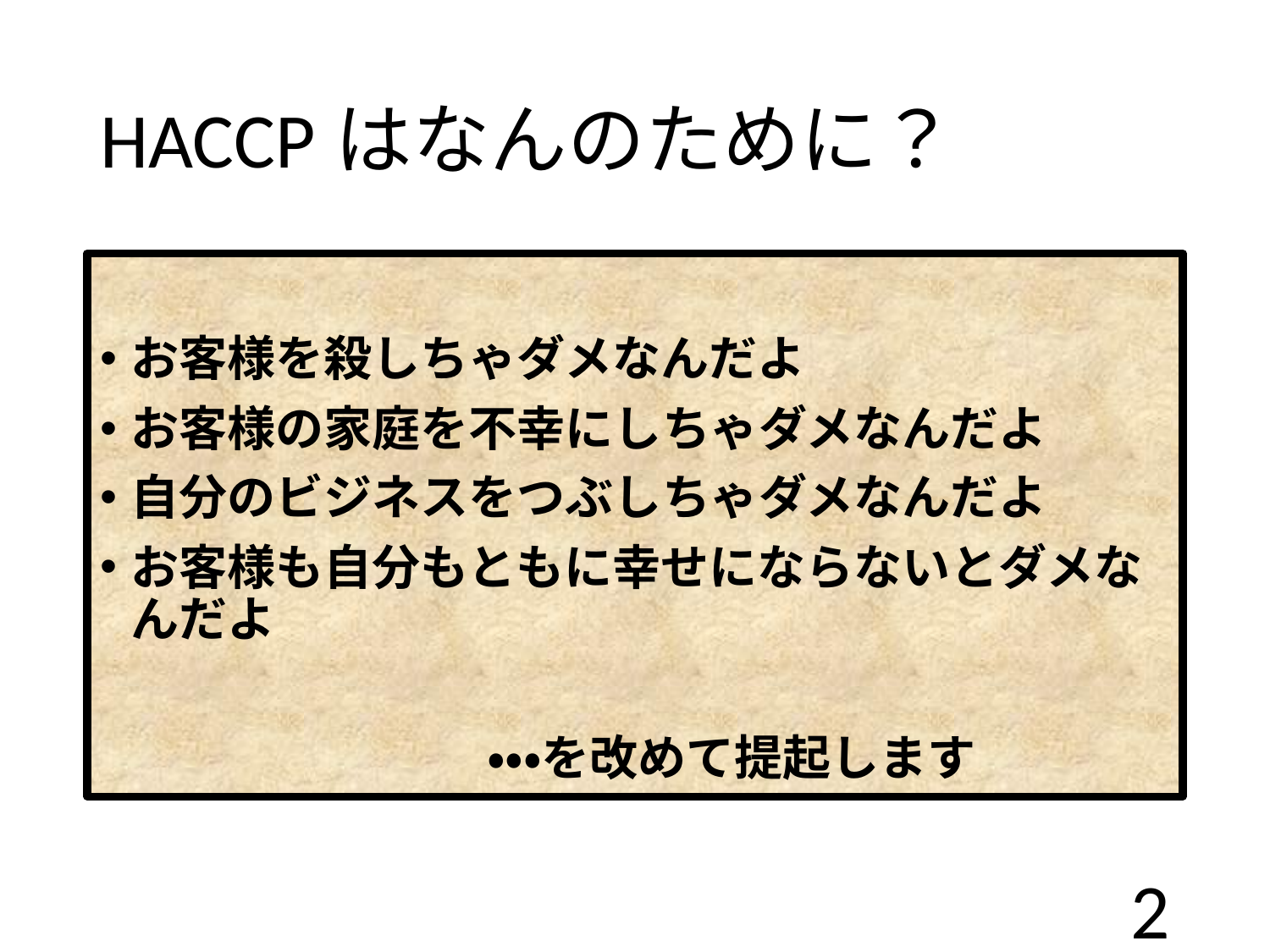

# HACCPはなんのために？

お客様を殺しちゃダメなんだよ
お客様の家庭を不幸にしちゃダメなんだよ
自分のビジネスをつぶしちゃダメなんだよ
お客様も自分もともに幸せにならないとダメなんだよ

　　　　・・・を改めて提起します
2